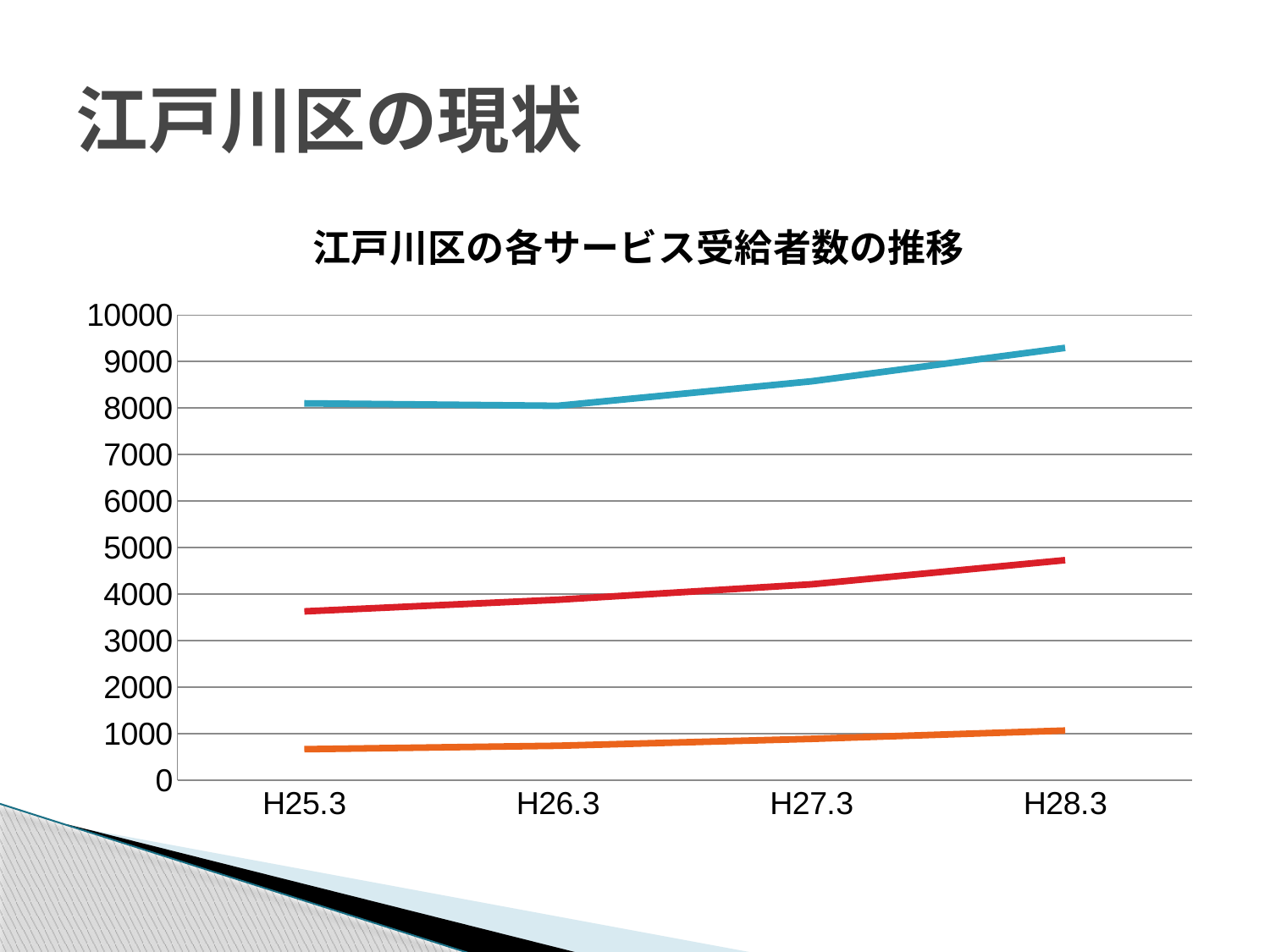

# 江戸川区の現状

### Chart: 江戸川区の各サービス受給者数の推移

| Category | 自立支援医療 | 精神障害者手帳 | 障害福祉サービス(精神) |
|---|---|---|---|
| H25.3 | 8102.0 | 3628.0 | 665.0 |
| H26.3 | 8049.0 | 3878.0 | 739.0 |
| H27.3 | 8576.0 | 4210.0 | 887.0 |
| H28.3 | 9295.0 | 4729.0 | 1065.0 |